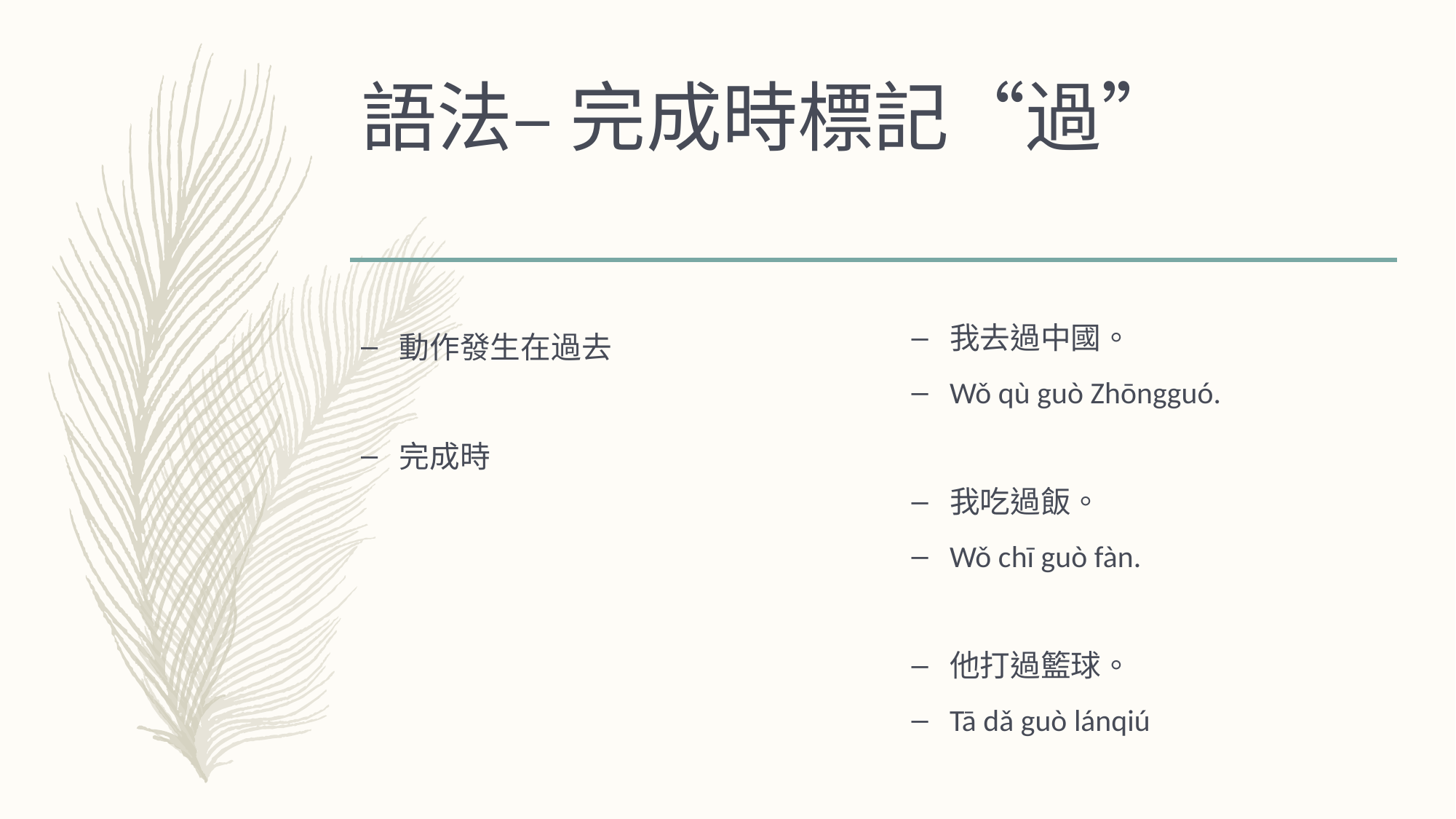

# 語法– 完成時標記“過”
我去過中國。
Wǒ qù guò Zhōngguó.

我吃過飯。
Wǒ chī guò fàn.

他打過籃球。
Tā dǎ guò lánqiú

動作發生在過去

完成時